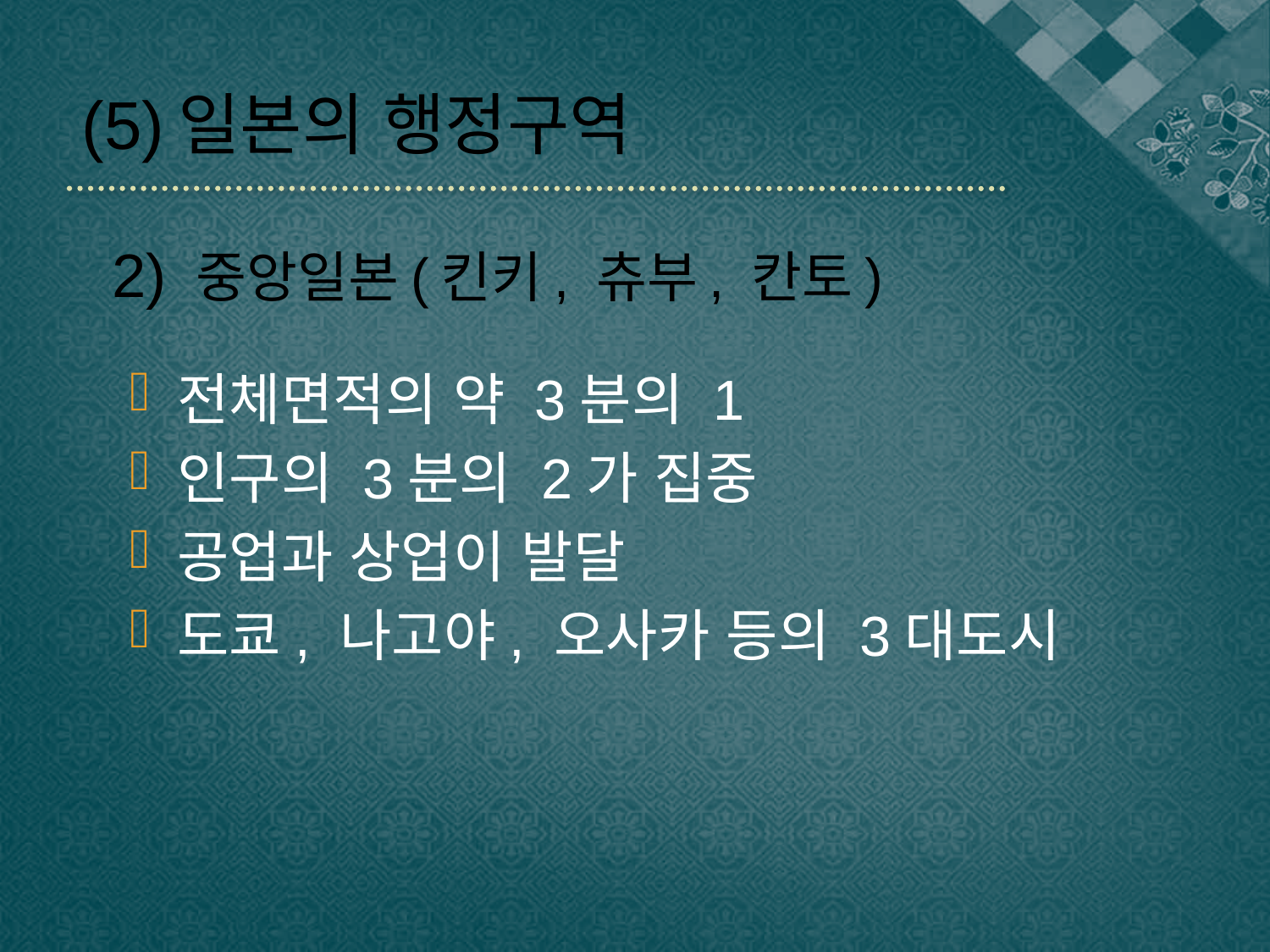

# (5)일본의 행정구역 2) 중앙일본(킨키, 츄부, 칸토)
전체면적의 약 3분의 1
인구의 3분의 2가 집중
공업과 상업이 발달
도쿄, 나고야, 오사카 등의 3대도시